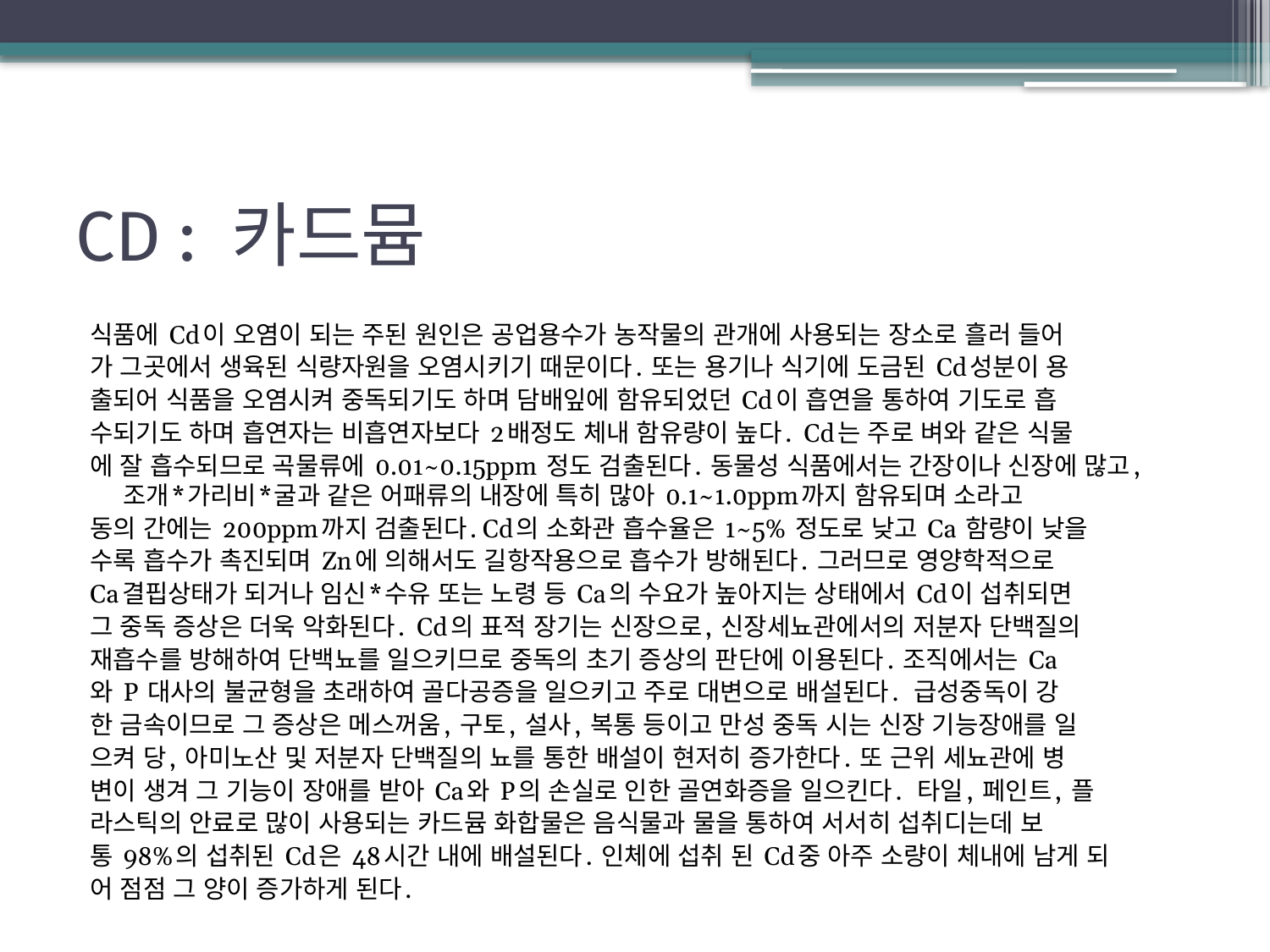

# CD : 카드뮴
식품에 Cd이 오염이 되는 주된 원인은 공업용수가 농작물의 관개에 사용되는 장소로 흘러 들어
가 그곳에서 생육된 식량자원을 오염시키기 때문이다. 또는 용기나 식기에 도금된 Cd성분이 용
출되어 식품을 오염시켜 중독되기도 하며 담배잎에 함유되었던 Cd이 흡연을 통하여 기도로 흡
수되기도 하며 흡연자는 비흡연자보다 2배정도 체내 함유량이 높다.  Cd는 주로 벼와 같은 식물
에 잘 흡수되므로 곡물류에 0.01~0.15ppm 정도 검출된다. 동물성 식품에서는 간장이나 신장에 많고, 조개*가리비*굴과 같은 어패류의 내장에 특히 많아 0.1~1.0ppm까지 함유되며 소라고
동의 간에는 200ppm까지 검출된다. Cd의 소화관 흡수율은 1~5% 정도로 낮고 Ca 함량이 낮을
수록 흡수가 촉진되며 Zn에 의해서도 길항작용으로 흡수가 방해된다. 그러므로 영양학적으로
Ca결핍상태가 되거나 임신*수유 또는 노령 등 Ca의 수요가 높아지는 상태에서 Cd이 섭취되면
그 중독 증상은 더욱 악화된다.  Cd의 표적 장기는 신장으로, 신장세뇨관에서의 저분자 단백질의
재흡수를 방해하여 단백뇨를 일으키므로 중독의 초기 증상의 판단에 이용된다. 조직에서는 Ca
와 P 대사의 불균형을 초래하여 골다공증을 일으키고 주로 대변으로 배설된다.  급성중독이 강
한 금속이므로 그 증상은 메스꺼움, 구토, 설사, 복통 등이고 만성 중독 시는 신장 기능장애를 일
으켜 당, 아미노산 및 저분자 단백질의 뇨를 통한 배설이 현저히 증가한다. 또 근위 세뇨관에 병
변이 생겨 그 기능이 장애를 받아 Ca와 P의 손실로 인한 골연화증을 일으킨다.  타일, 페인트, 플
라스틱의 안료로 많이 사용되는 카드뮴 화합물은 음식물과 물을 통하여 서서히 섭취디는데 보
통 98%의 섭취된 Cd은 48시간 내에 배설된다. 인체에 섭취 된 Cd중 아주 소량이 체내에 남게 되
어 점점 그 양이 증가하게 된다.